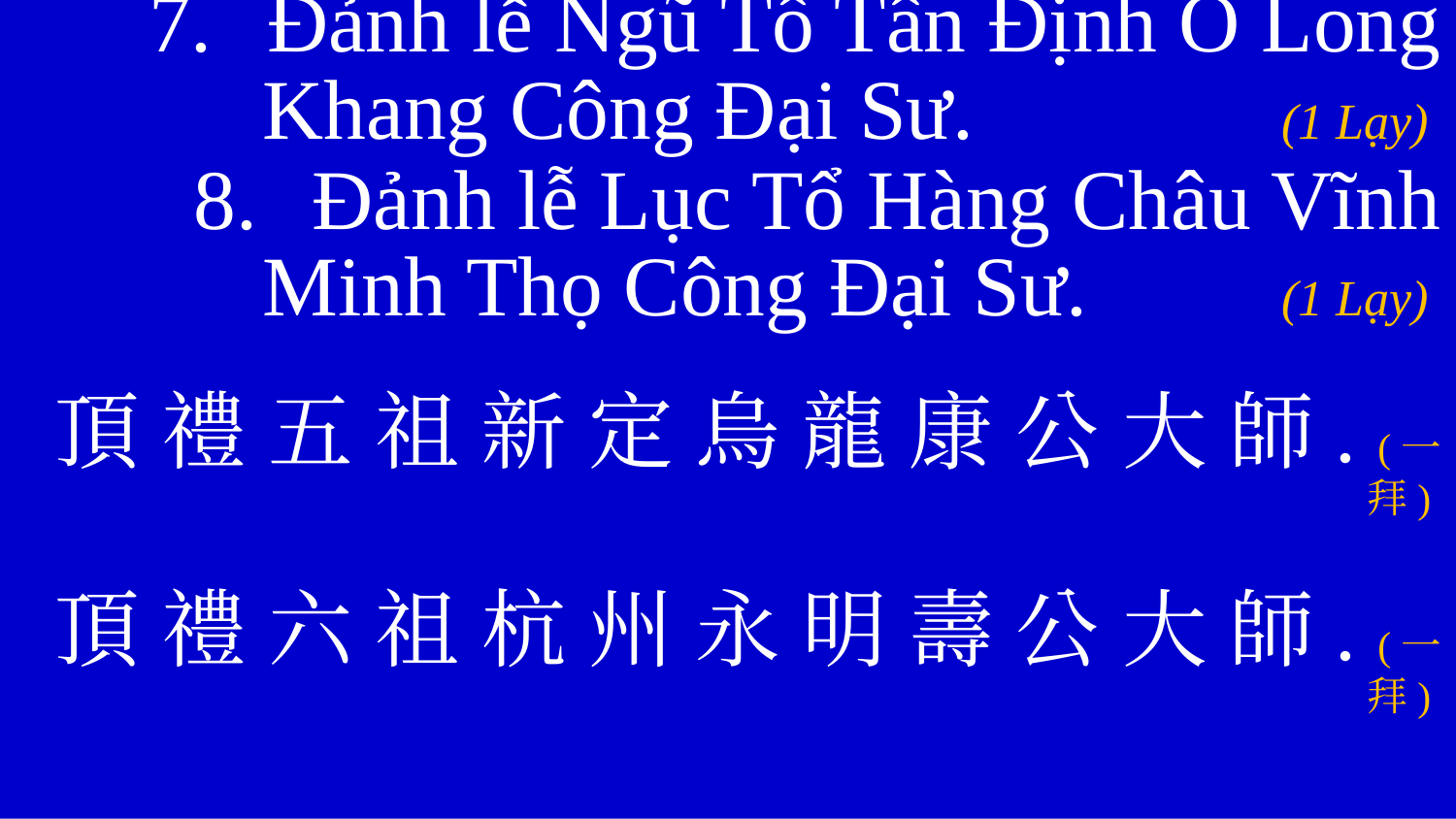

Đảnh lễ Ngũ Tổ Tân Định Ô Long Khang Công Đại Sư.			(1 Lạy)
Đảnh lễ Lục Tổ Hàng Châu Vĩnh Minh Thọ Công Đại Sư. 		(1 Lạy)

頂 禮 五 祖 新 定 烏 龍 康 公 大 師. (一 拜)

頂 禮 六 祖 杭 州 永 明 壽 公 大 師. (一 拜)